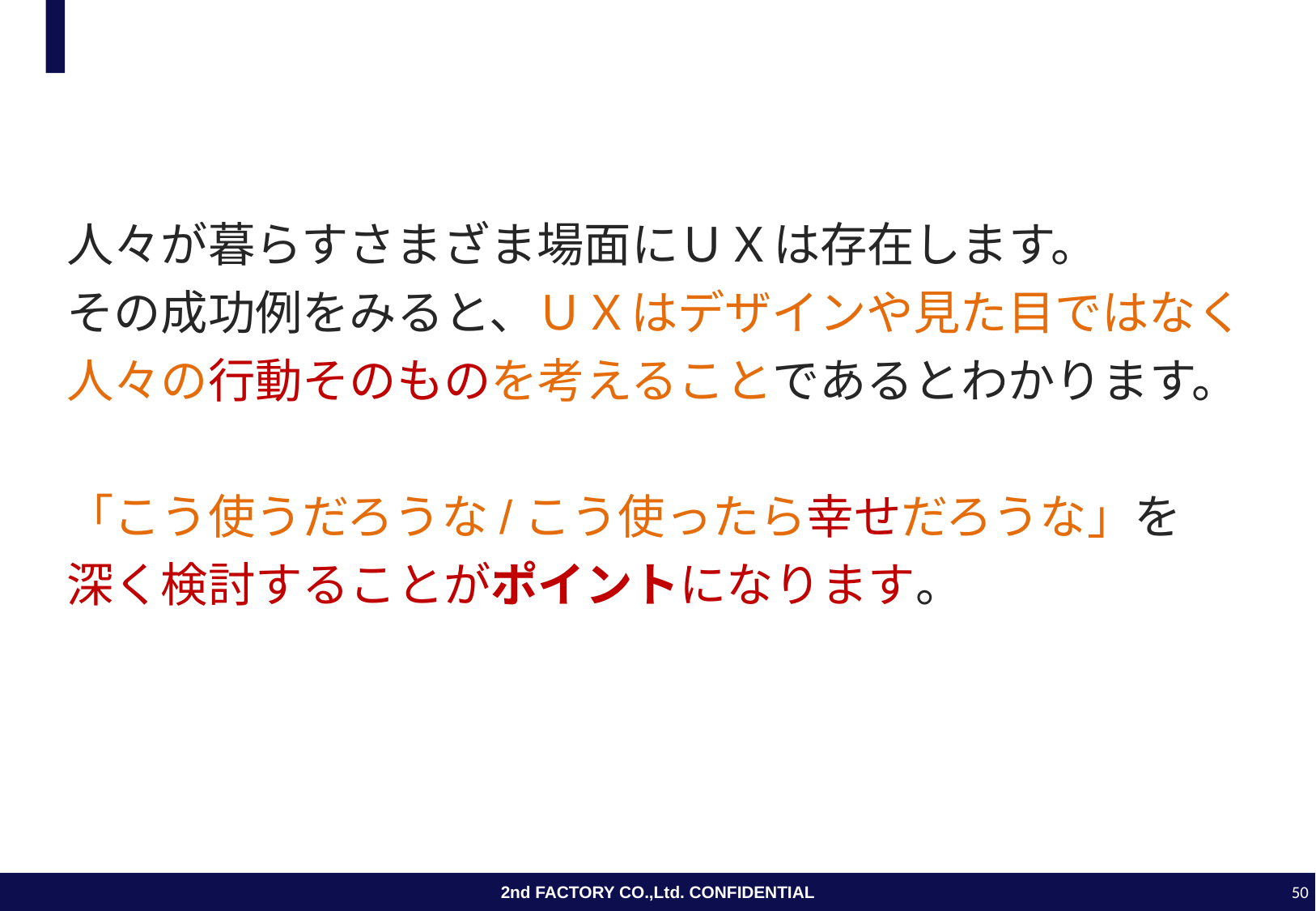

#
人々が暮らすさまざま場面にＵＸは存在します。
その成功例をみると、ＵＸはデザインや見た目ではなく人々の行動そのものを考えることであるとわかります。
「こう使うだろうな/こう使ったら幸せだろうな」を
深く検討することがポイントになります。